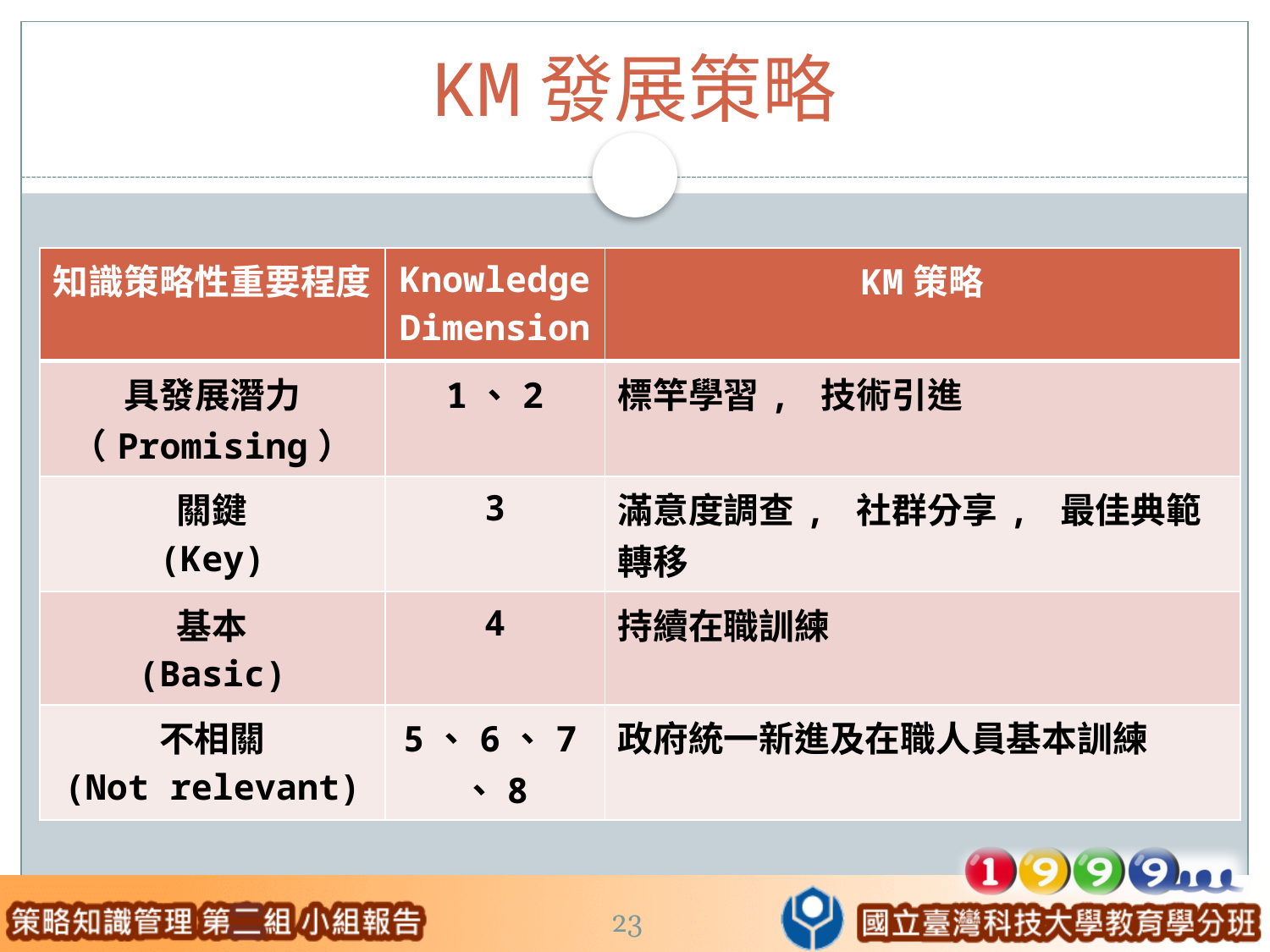

# KM發展策略
| 知識策略性重要程度 | Knowledge Dimension | KM策略 |
| --- | --- | --- |
| 具發展潛力 （Promising） | 1、2 | 標竿學習, 技術引進 |
| 關鍵 (Key) | 3 | 滿意度調查, 社群分享, 最佳典範轉移 |
| 基本 (Basic) | 4 | 持續在職訓練 |
| 不相關 (Not relevant) | 5、6、7、8 | 政府統一新進及在職人員基本訓練 |
1、2
外部學習, 技術引進
23